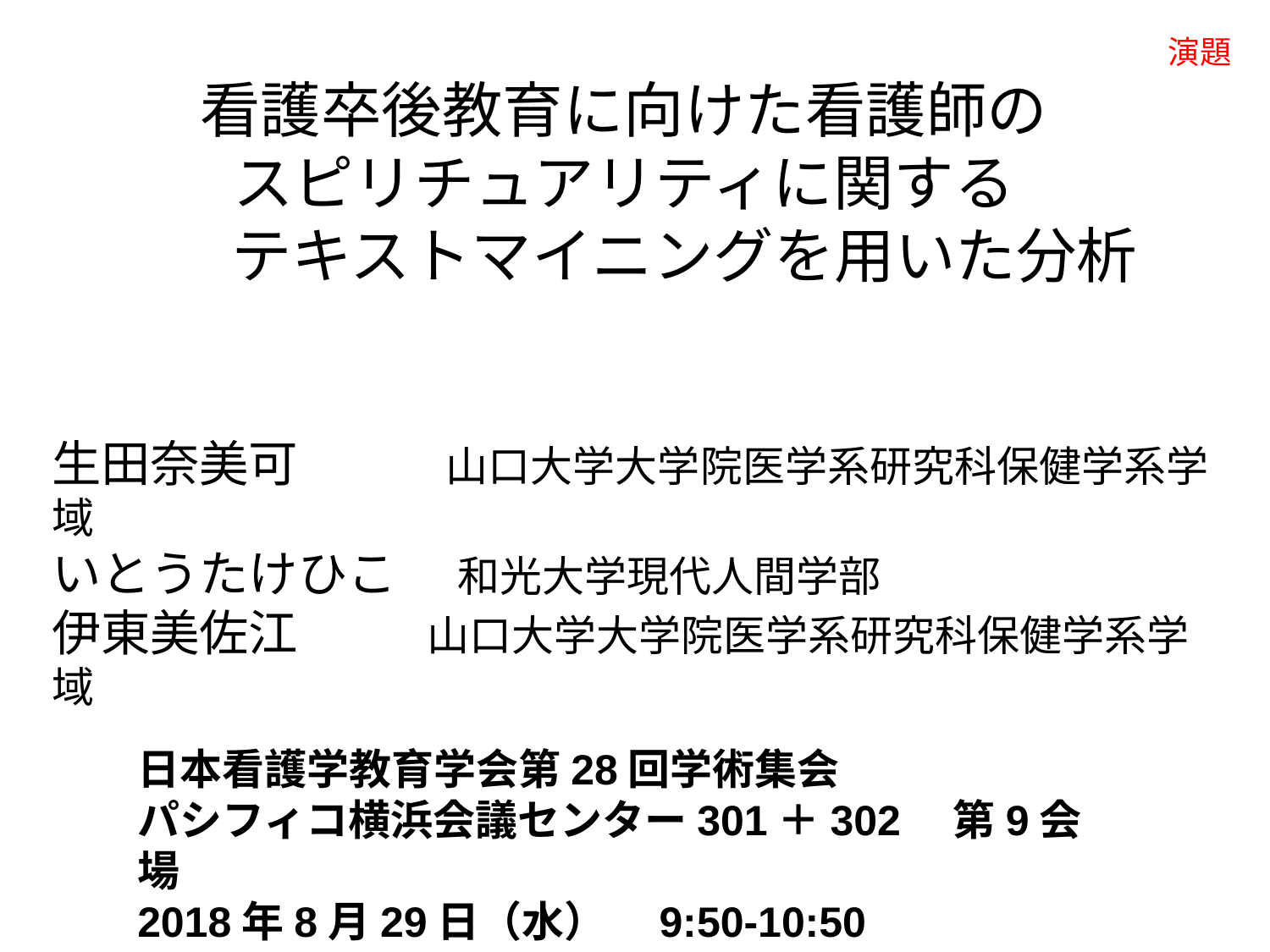

演題
# 看護卒後教育に向けた看護師の スピリチュアリティに関する 　　　テキストマイニングを用いた分析
生田奈美可　　　山口大学大学院医学系研究科保健学系学域
いとうたけひこ　 和光大学現代人間学部
伊東美佐江　　　　　　　山口大学大学院医学系研究科保健学系学域

日本看護学教育学会第28回学術集会
パシフィコ横浜会議センター301＋302　第9会場
2018年8月29日（水）　9:50-10:50